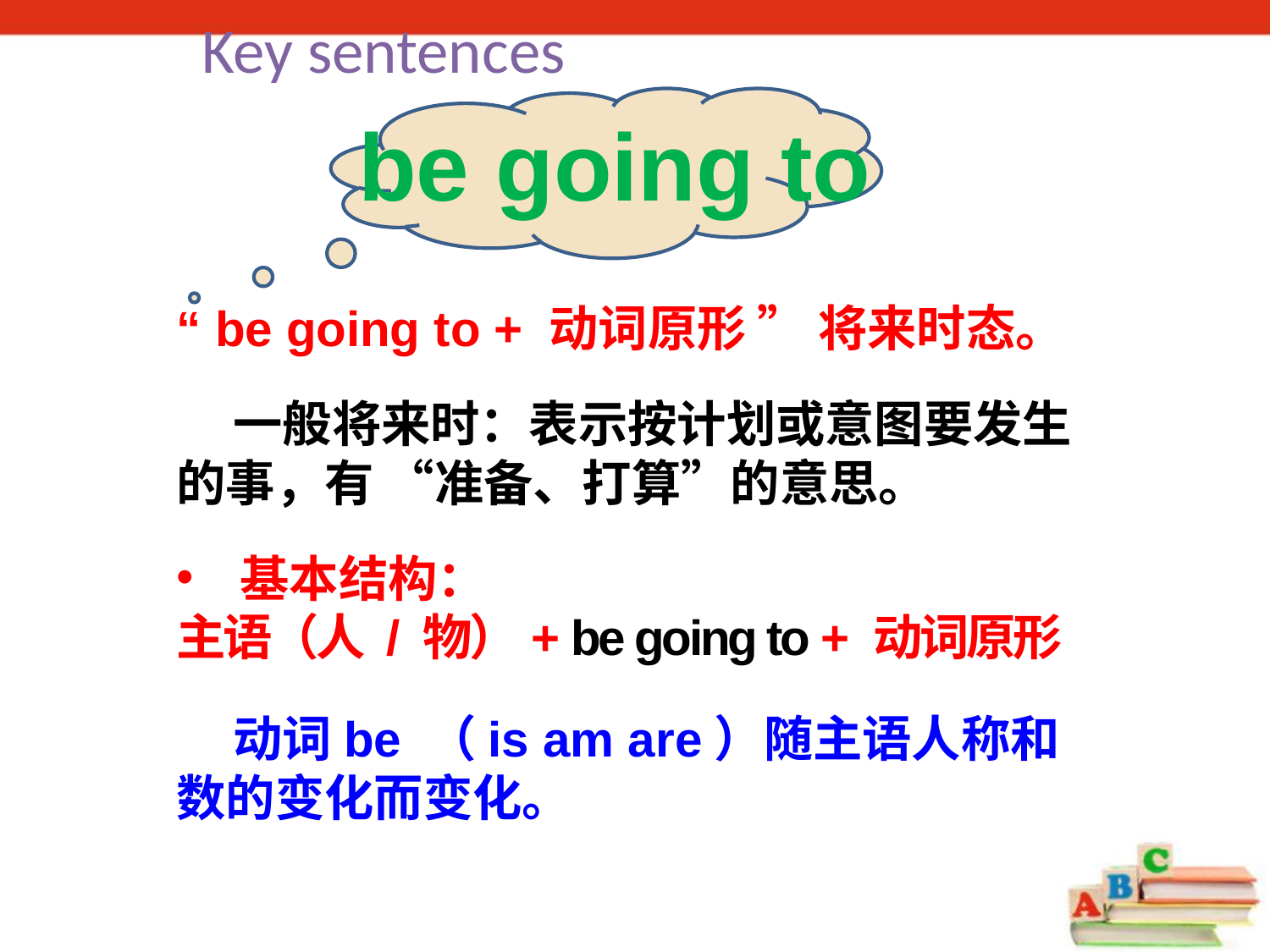

Key sentences

be going to
“ be going to + 动词原形 ” 将来时态。

    一般将来时：表示按计划或意图要发生的事，有 “准备、打算”的意思。

基本结构：
主语（人 / 物）+ be going to + 动词原形

    动词be （is am are）随主语人称和数的变化而变化。